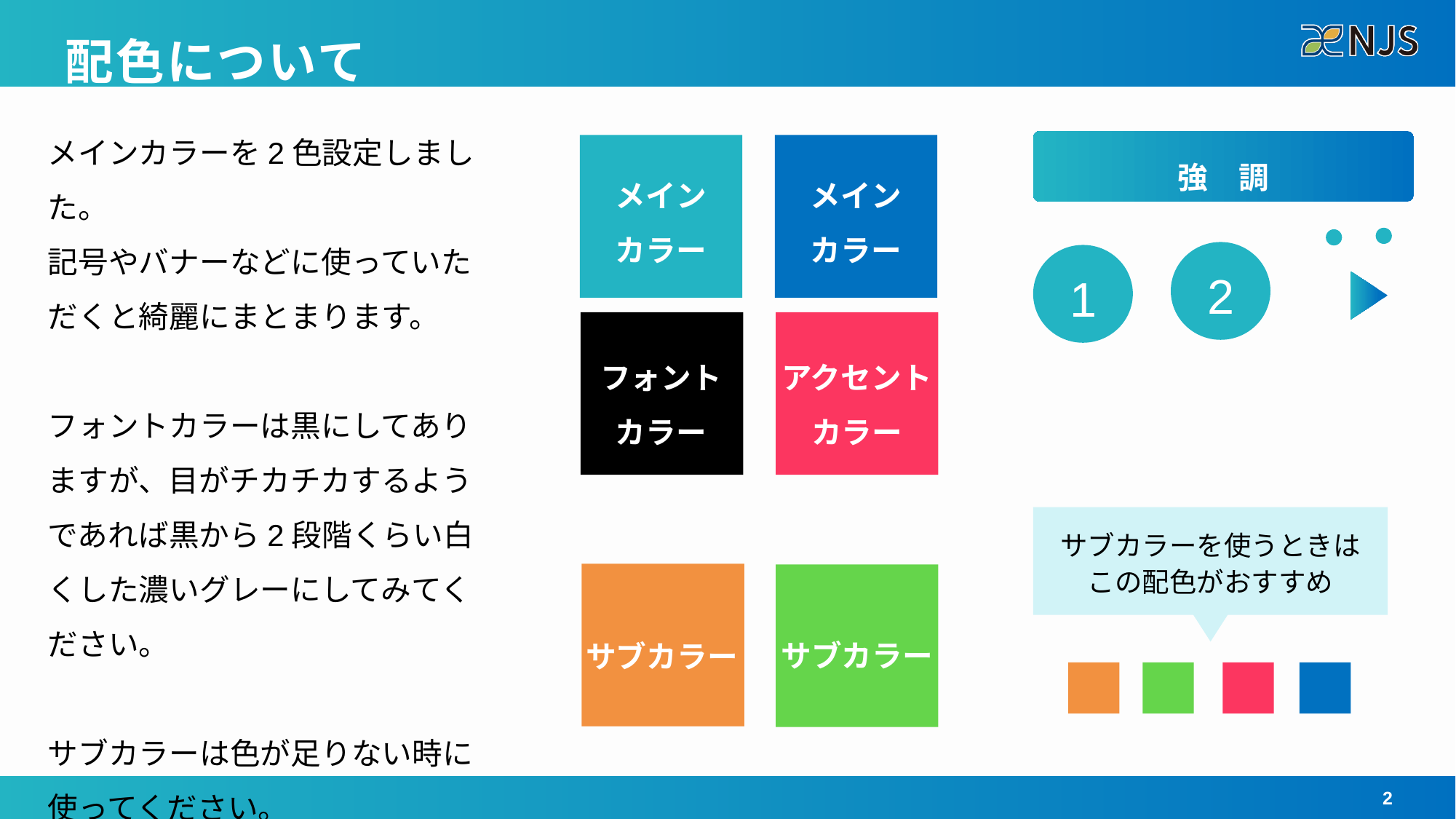

配色について
メインカラーを2色設定しました。
記号やバナーなどに使っていただくと綺麗にまとまります。

フォントカラーは黒にしてありますが、目がチカチカするようであれば黒から2段階くらい白くした濃いグレーにしてみてください。

サブカラーは色が足りない時に使ってください。

強　調
メイン
カラー
メイン
カラー

2

1

フォントカラー
アクセントカラー

サブカラーを使うときはこの配色がおすすめ

サブカラー
サブカラー

2